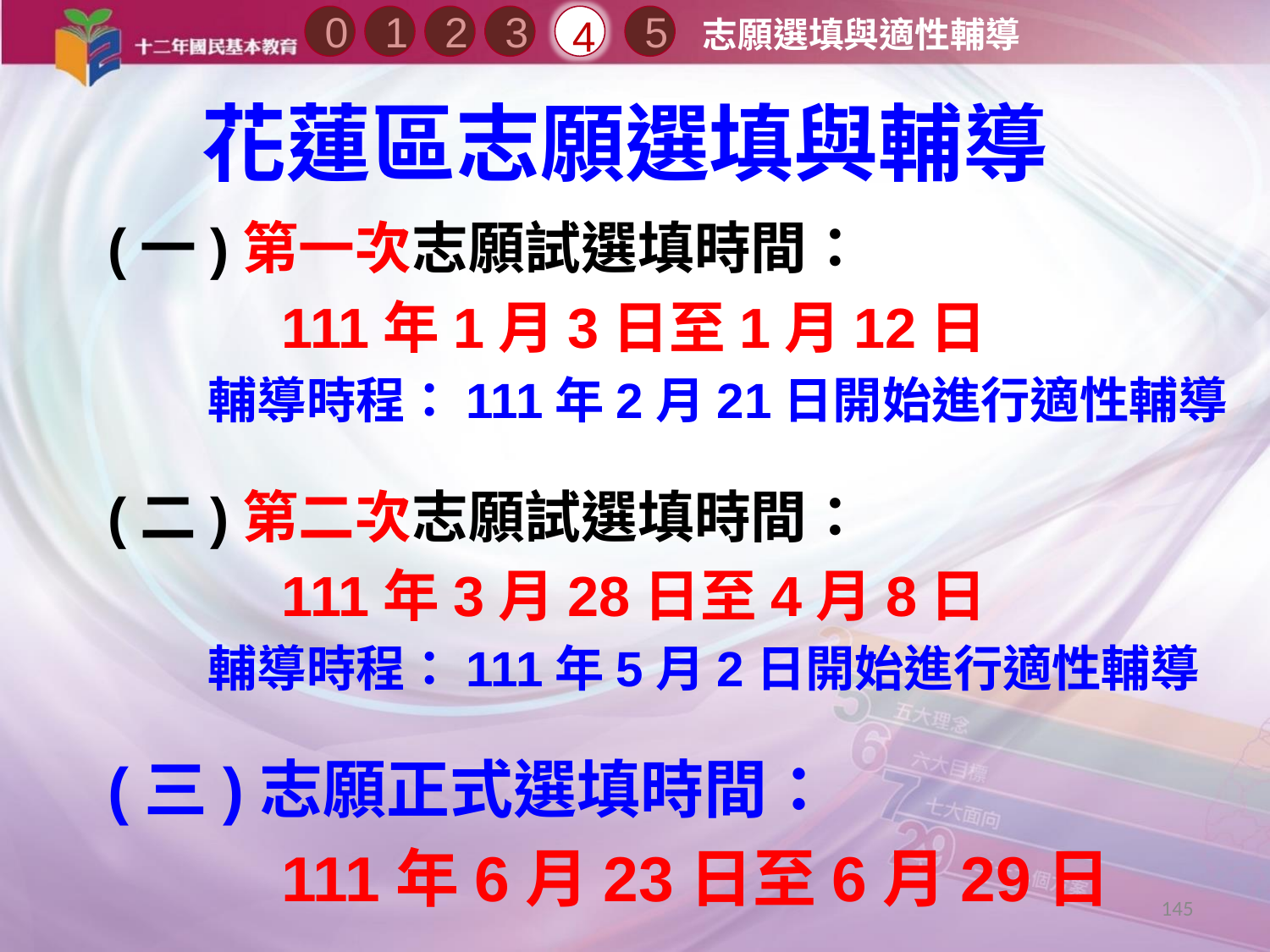

0
2
4
1
3
5
志願選填與適性輔導
# 花蓮區志願選填與輔導
(一)第一次志願試選填時間：
111年1月3日至1月12日
輔導時程：111年2月21日開始進行適性輔導
(二)第二次志願試選填時間：
111年3月28日至4月8日
輔導時程：111年5月2日開始進行適性輔導
(三)志願正式選填時間：
111年6月23日至6月29日
145